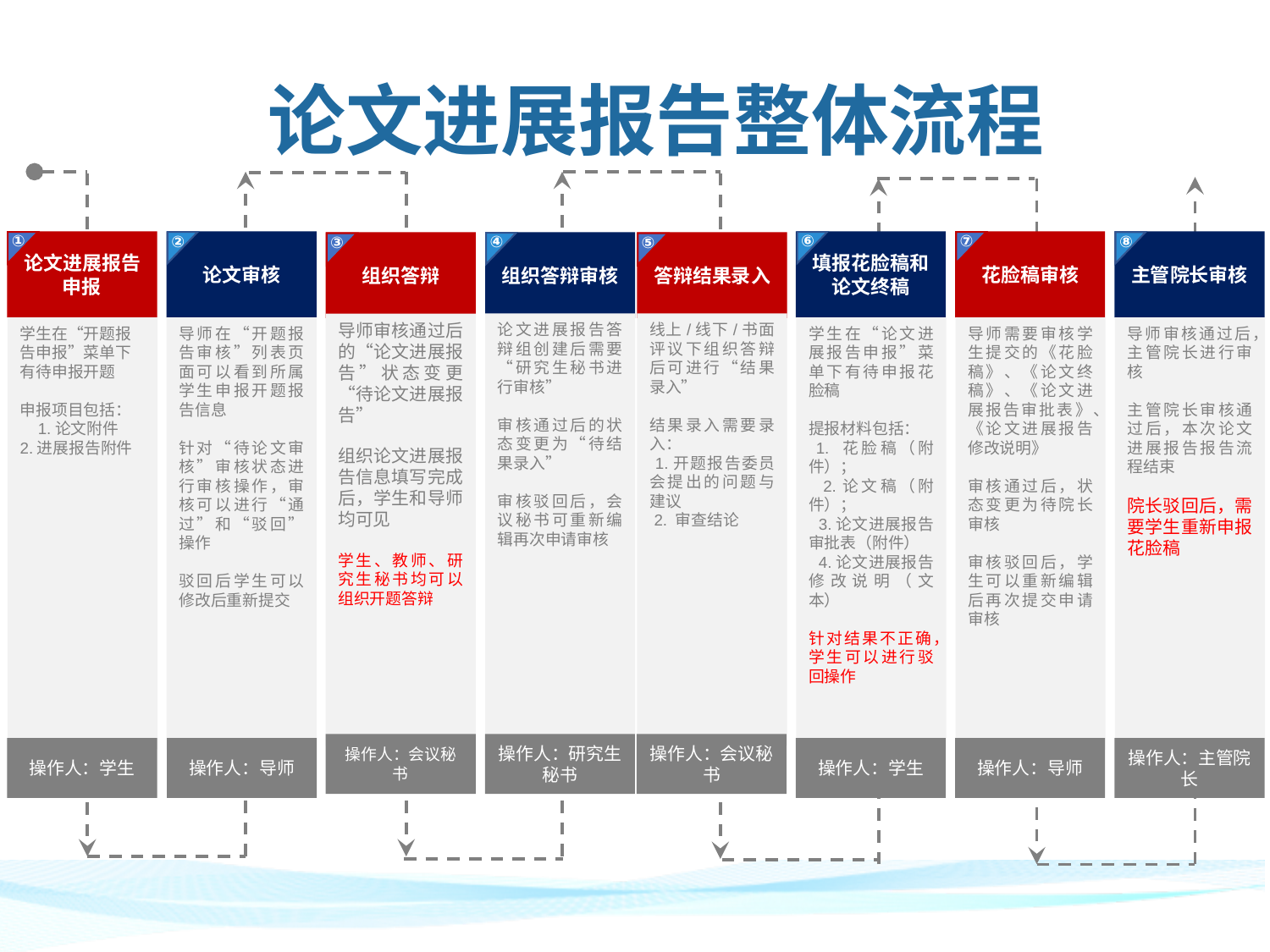

论文进展报告整体流程
⑦

①

⑥

②

⑧

④

③

⑤
主管院长审核
论文进展报告申报
论文审核
填报花脸稿和论文终稿
花脸稿审核
组织答辩
组织答辩审核
答辩结果录入

论文进展报告答辩组创建后需要“研究生秘书进行审核”

审核通过后的状态变更为“待结果录入”

审核驳回后，会议秘书可重新编辑再次申请审核
线上/线下/书面评议下组织答辩后可进行“结果录入”

结果录入需要录入：
 1.开题报告委员会提出的问题与建议
 2. 审查结论

导师审核通过后的“论文进展报告”状态变更“待论文进展报告”

组织论文进展报告信息填写完成后，学生和导师均可见

学生、教师、研究生秘书均可以组织开题答辩
导师审核通过后，主管院长进行审核

主管院长审核通过后，本次论文进展报告报告流程结束

院长驳回后，需要学生重新申报花脸稿

学生在“开题报告申报”菜单下有待申报开题

申报项目包括：
    1.论文附件     2.进展报告附件

导师在“开题报告审核”列表页面可以看到所属学生申报开题报告信息

针对“待论文审核”审核状态进行审核操作，审核可以进行“通过”和“驳回”操作

驳回后学生可以修改后重新提交

学生在“论文进展报告申报”菜单下有待申报花脸稿

提报材料包括：
 1. 花脸稿（附件）；
  2.论文稿（附件）；
  3.论文进展报告审批表（附件）
  4.论文进展报告修改说明（文本）

针对结果不正确，学生可以进行驳回操作
导师需要审核学生提交的《花脸稿》、《论文终稿》、《论文进展报告审批表》、《论文进展报告修改说明》

审核通过后，状态变更为待院长审核

审核驳回后，学生可以重新编辑后再次提交申请审核
操作人：会议秘书
操作人：研究生秘书
操作人：会议秘书
操作人：主管院长
操作人：学生
操作人：导师
操作人：学生
操作人：导师